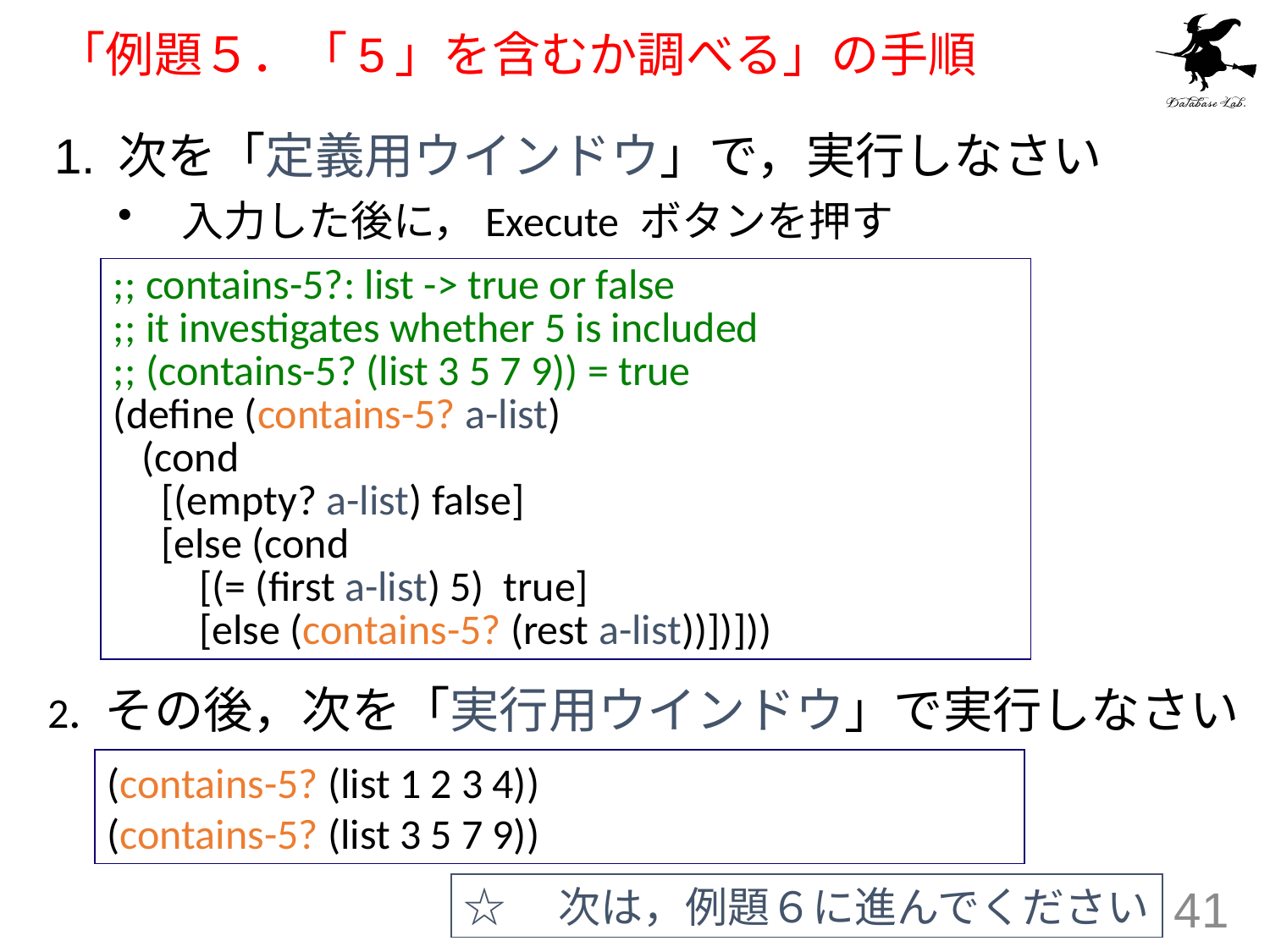

# 「例題５．「5」を含むか調べる」の手順
次を「定義用ウインドウ」で，実行しなさい
入力した後に，Execute ボタンを押す
;; contains-5?: list -> true or false
;; it investigates whether 5 is included
;; (contains-5? (list 3 5 7 9)) = true
(define (contains-5? a-list)
   (cond
     [(empty? a-list) false]
     [else (cond
         [(= (first a-list) 5)  true]
         [else (contains-5? (rest a-list))])]))
2. その後，次を「実行用ウインドウ」で実行しなさい
(contains-5? (list 1 2 3 4))
(contains-5? (list 3 5 7 9))
☆　次は，例題６に進んでください
41